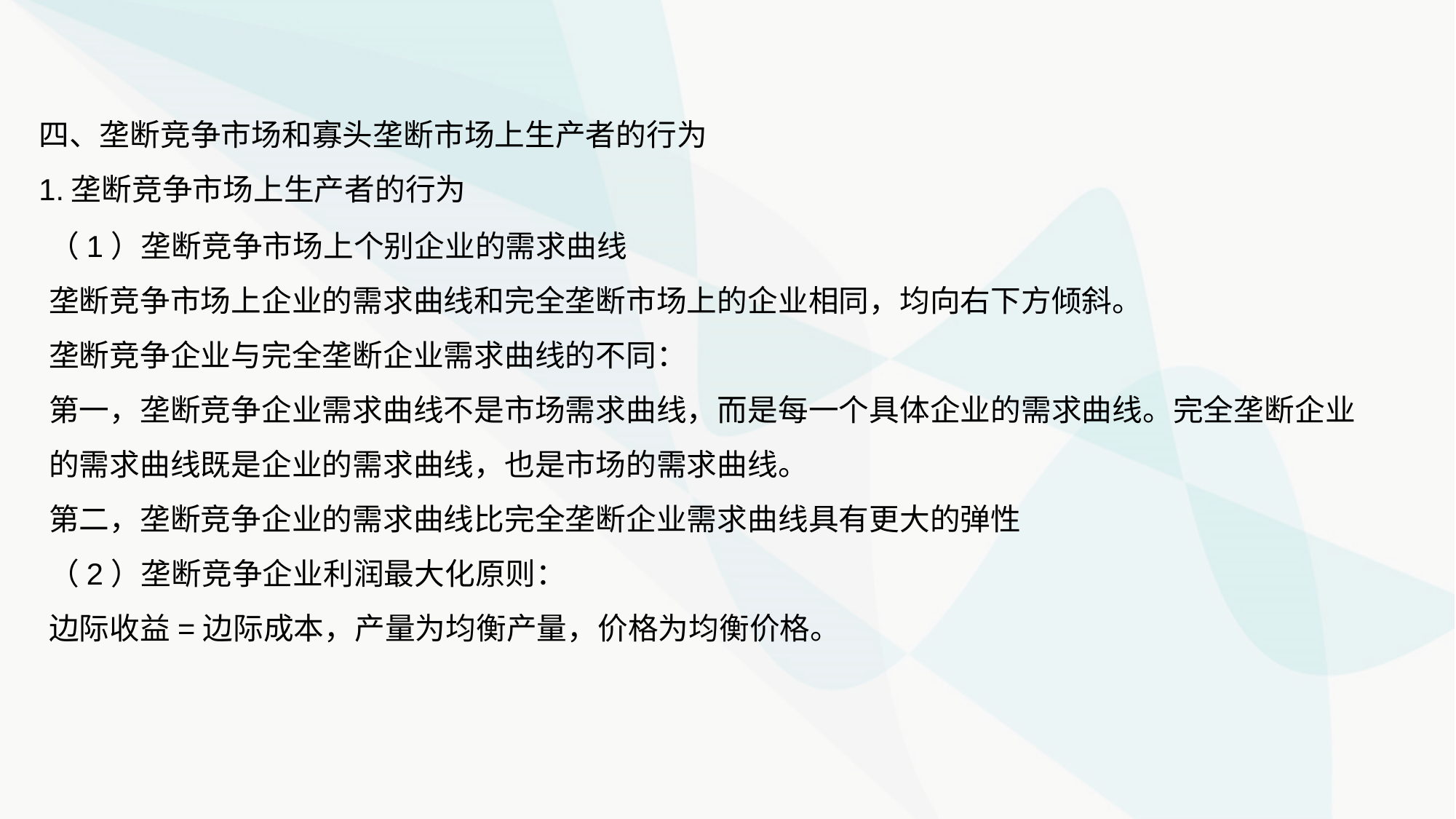

四、垄断竞争市场和寡头垄断市场上生产者的行为
1.垄断竞争市场上生产者的行为

（1）垄断竞争市场上个别企业的需求曲线
垄断竞争市场上企业的需求曲线和完全垄断市场上的企业相同，均向右下方倾斜。
垄断竞争企业与完全垄断企业需求曲线的不同：
第一，垄断竞争企业需求曲线不是市场需求曲线，而是每一个具体企业的需求曲线。完全垄断企业的需求曲线既是企业的需求曲线，也是市场的需求曲线。
第二，垄断竞争企业的需求曲线比完全垄断企业需求曲线具有更大的弹性
（2）垄断竞争企业利润最大化原则：
边际收益=边际成本，产量为均衡产量，价格为均衡价格。